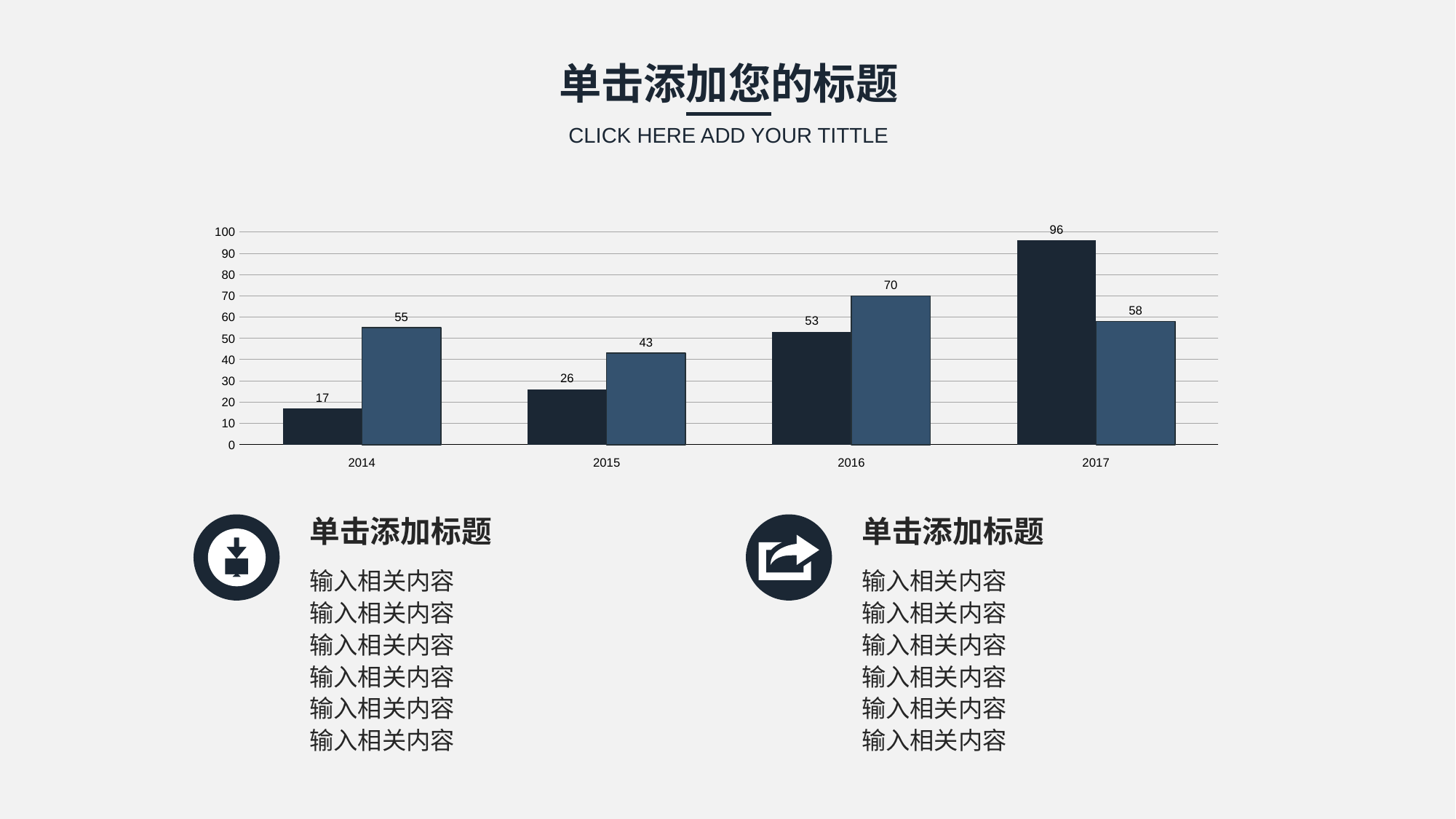

单击添加您的标题
CLICK HERE ADD YOUR TITTLE

### Chart

| Category | 标题 01 | 标题 02 |
|---|---|---|
| 2014 | 17.0 | 55.0 |
| 2015 | 26.0 | 43.0 |
| 2016 | 53.0 | 70.0 |
| 2017 | 96.0 | 58.0 |
单击添加标题

单击添加标题

输入相关内容
输入相关内容
输入相关内容
输入相关内容
输入相关内容
输入相关内容
输入相关内容
输入相关内容
输入相关内容
输入相关内容
输入相关内容
输入相关内容